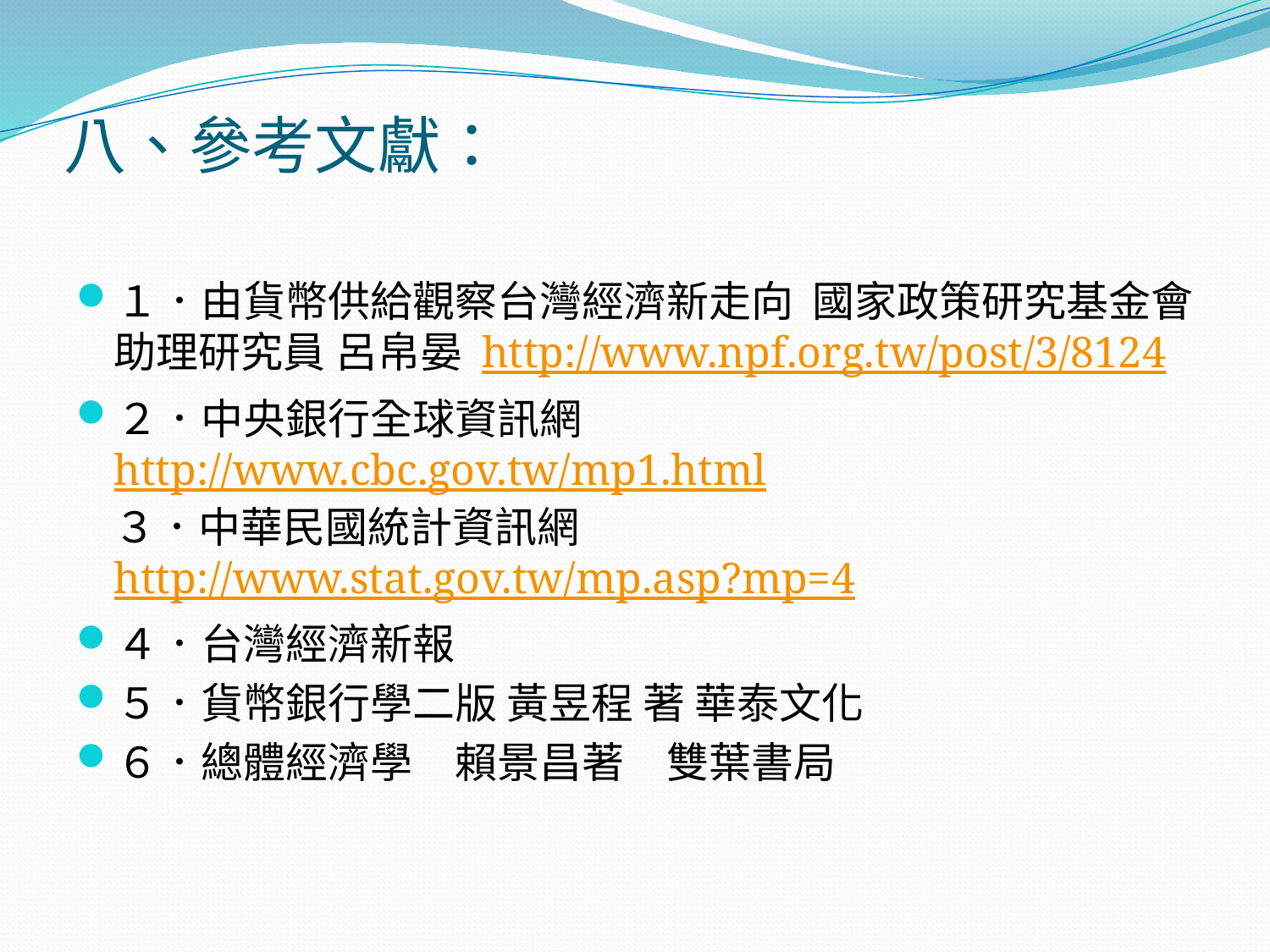

# 八、參考文獻：
１．由貨幣供給觀察台灣經濟新走向  國家政策研究基金會 助理研究員 呂帛晏 http://www.npf.org.tw/post/3/8124
２．中央銀行全球資訊網    http://www.cbc.gov.tw/mp1.html
３．中華民國統計資訊網   http://www.stat.gov.tw/mp.asp?mp=4
４．台灣經濟新報
５．貨幣銀行學二版 黃昱程 著 華泰文化
６．總體經濟學　賴景昌著　雙葉書局